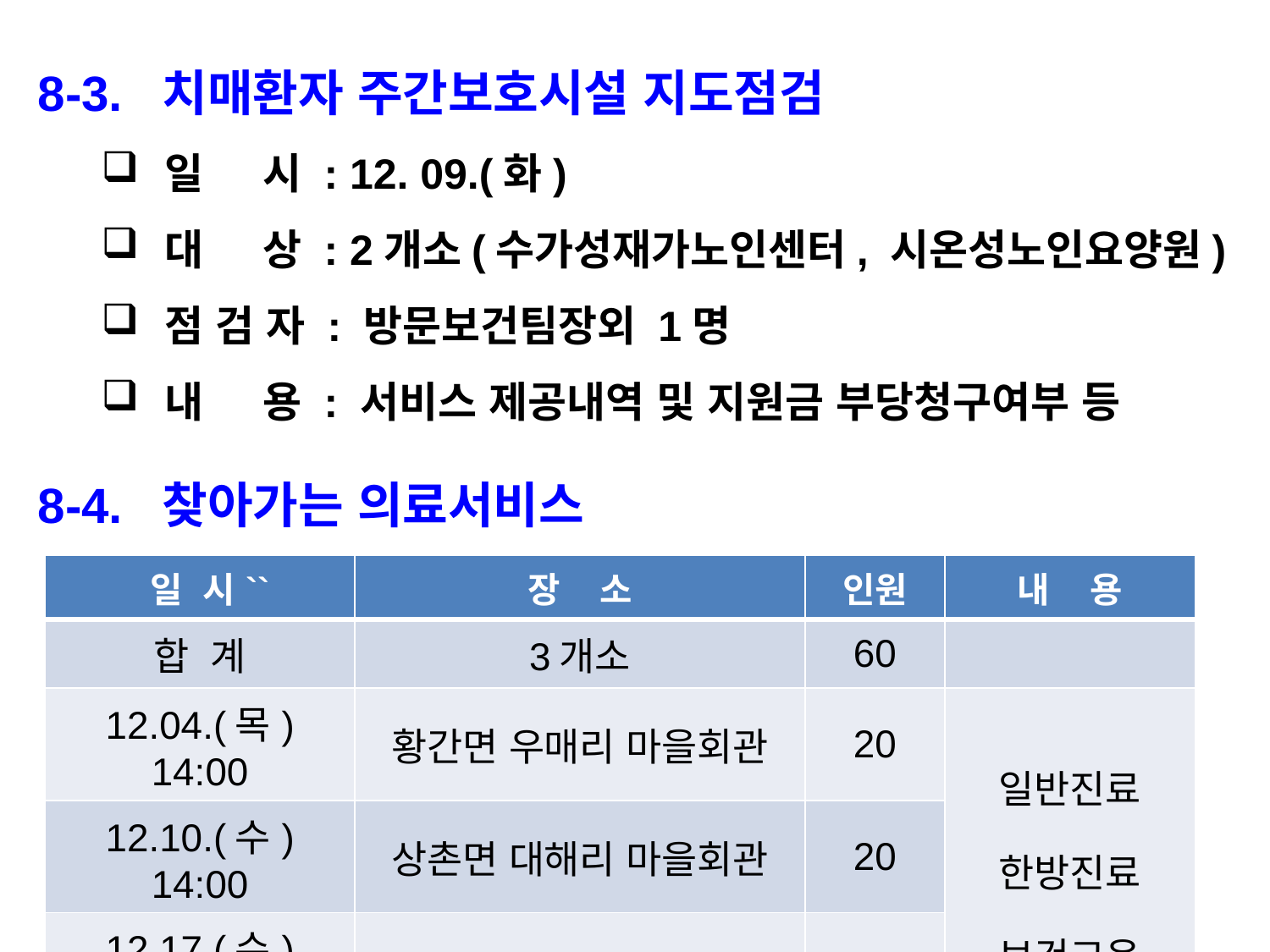

8-3.  치매환자 주간보호시설 지도점검
일     시 : 12. 09.(화)
대     상 : 2개소(수가성재가노인센터, 시온성노인요양원)
점 검 자 : 방문보건팀장외 1명
내     용 : 서비스 제공내역 및 지원금 부당청구여부 등
8-4.  찾아가는 의료서비스

| 일 시`` | 장 소 | 인원 | 내 용 |
| --- | --- | --- | --- |
| 합 계 | 3개소 | 60 |  |
| 12.04.(목) 14:00 | 황간면 우매리 마을회관 | 20 | 일반진료 한방진료 보건교육 |
| 12.10.(수) 14:00 | 상촌면 대해리 마을회관 | 20 |  |
| 12.17.(수) 14:00 | 심천면 길현리 마을회관 | 20 |  |